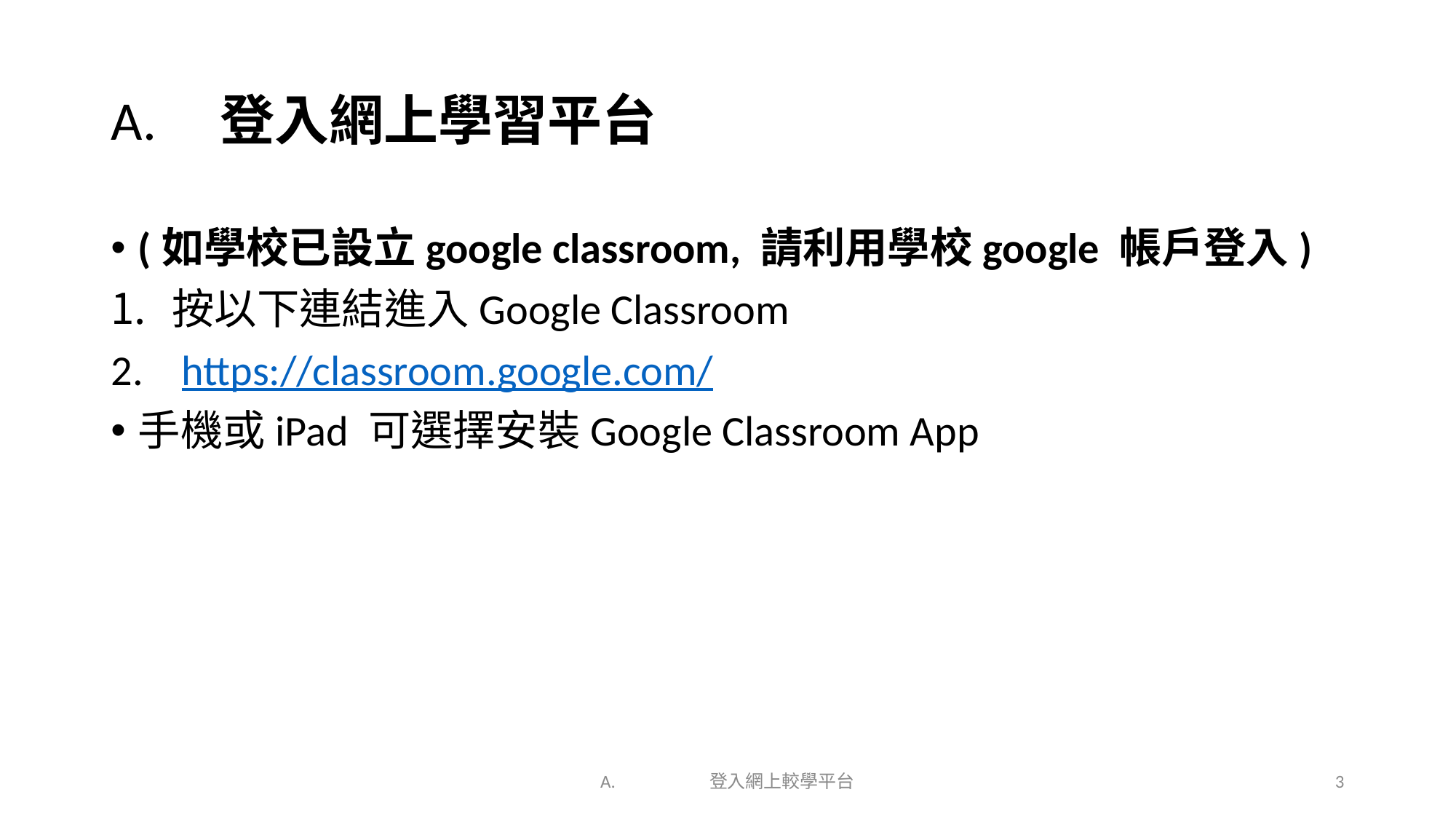

# A.	登入網上學習平台

(如學校已設立google classroom, 請利用學校google 帳戶登入)
按以下連結進入Google Classroom
 https://classroom.google.com/
手機或iPad 可選擇安裝Google Classroom App

A.	登入網上較學平台
3